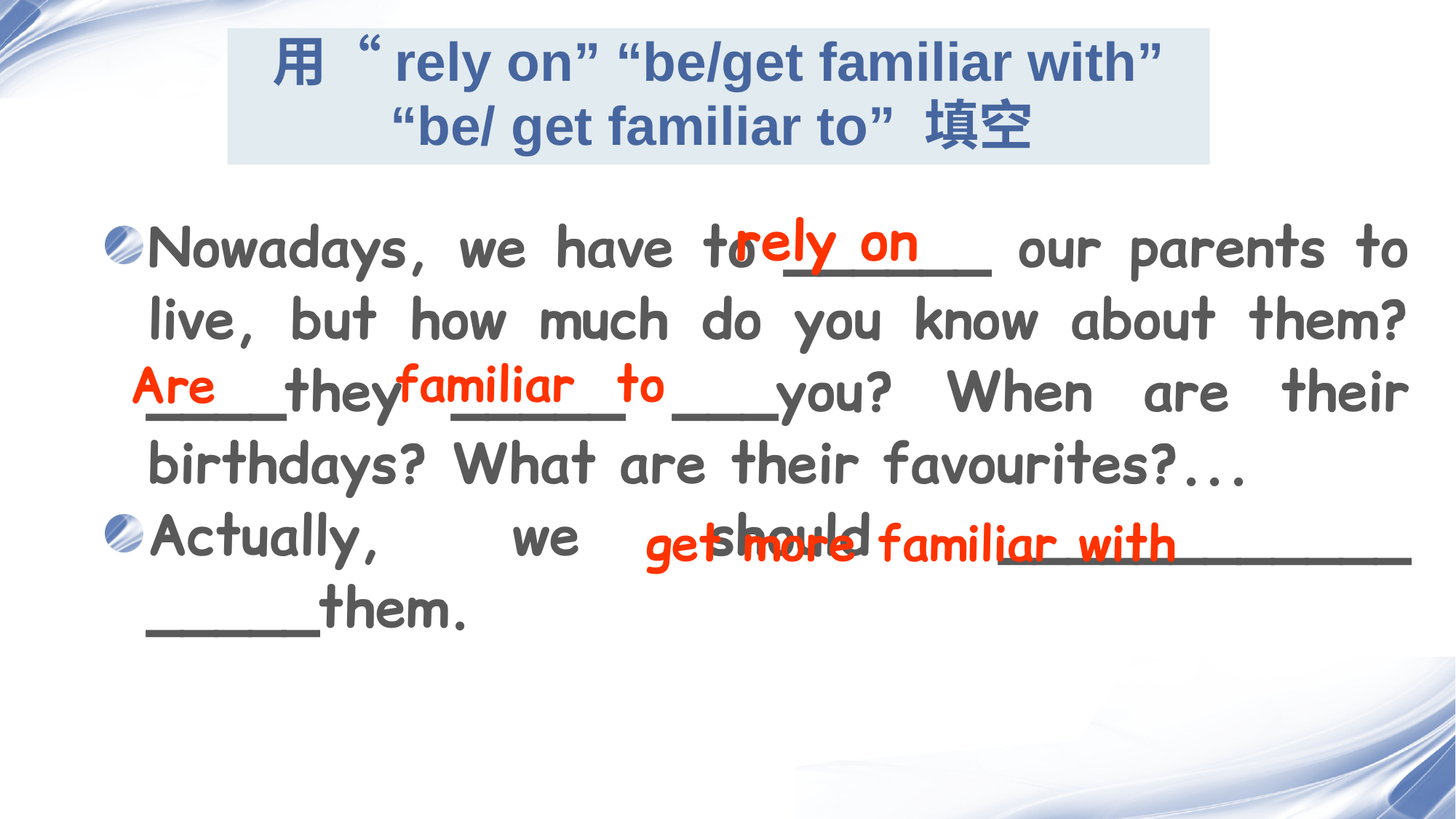

# 用“rely on” “be/get familiar with” “be/ get familiar to” 填空
Nowadays, we have to ______ our parents to live, but how much do you know about them? ____they _____ ___you? When are their birthdays? What are their favourites?...
Actually, we should ____________ _____them.
rely on
familiar  to
Are
 get more familiar with